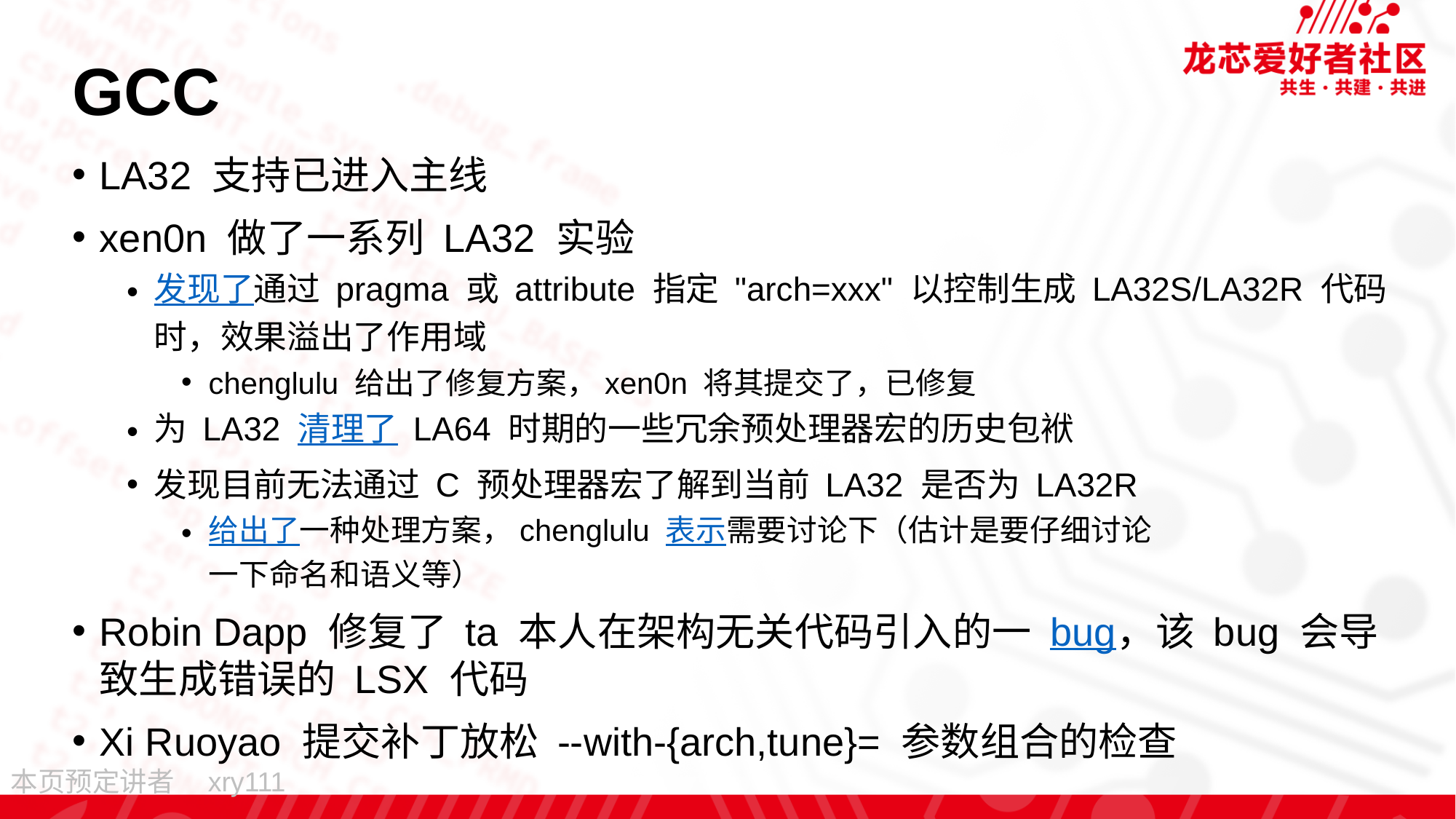

# GCC
LA32 支持已进入主线
xen0n 做了一系列 LA32 实验
发现了通过 pragma 或 attribute 指定 "arch=xxx" 以控制生成 LA32S/LA32R 代码时，效果溢出了作用域
chenglulu 给出了修复方案，xen0n 将其提交了，已修复
为 LA32 清理了 LA64 时期的一些冗余预处理器宏的历史包袱
发现目前无法通过 C 预处理器宏了解到当前 LA32 是否为 LA32R
给出了一种处理方案，chenglulu 表示需要讨论下（估计是要仔细讨论
一下命名和语义等）
Robin Dapp 修复了 ta 本人在架构无关代码引入的一 bug，该 bug 会导致生成错误的 LSX 代码
Xi Ruoyao 提交补丁放松 --with-{arch,tune}= 参数组合的检查
xry111